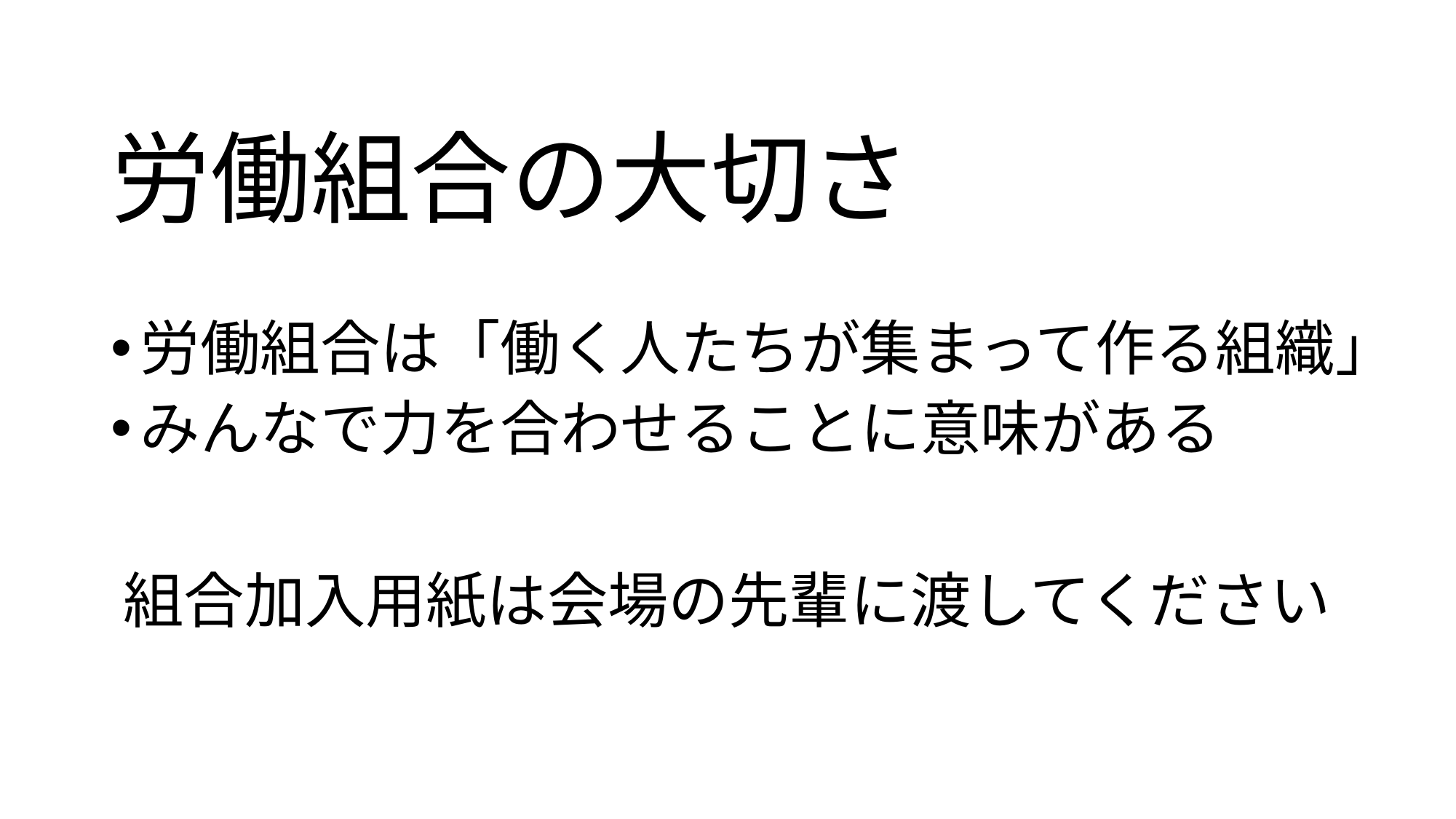

# 労働組合の大切さ
労働組合は「働く人たちが集まって作る組織」
みんなで力を合わせることに意味がある

組合加入用紙は会場の先輩に渡してください